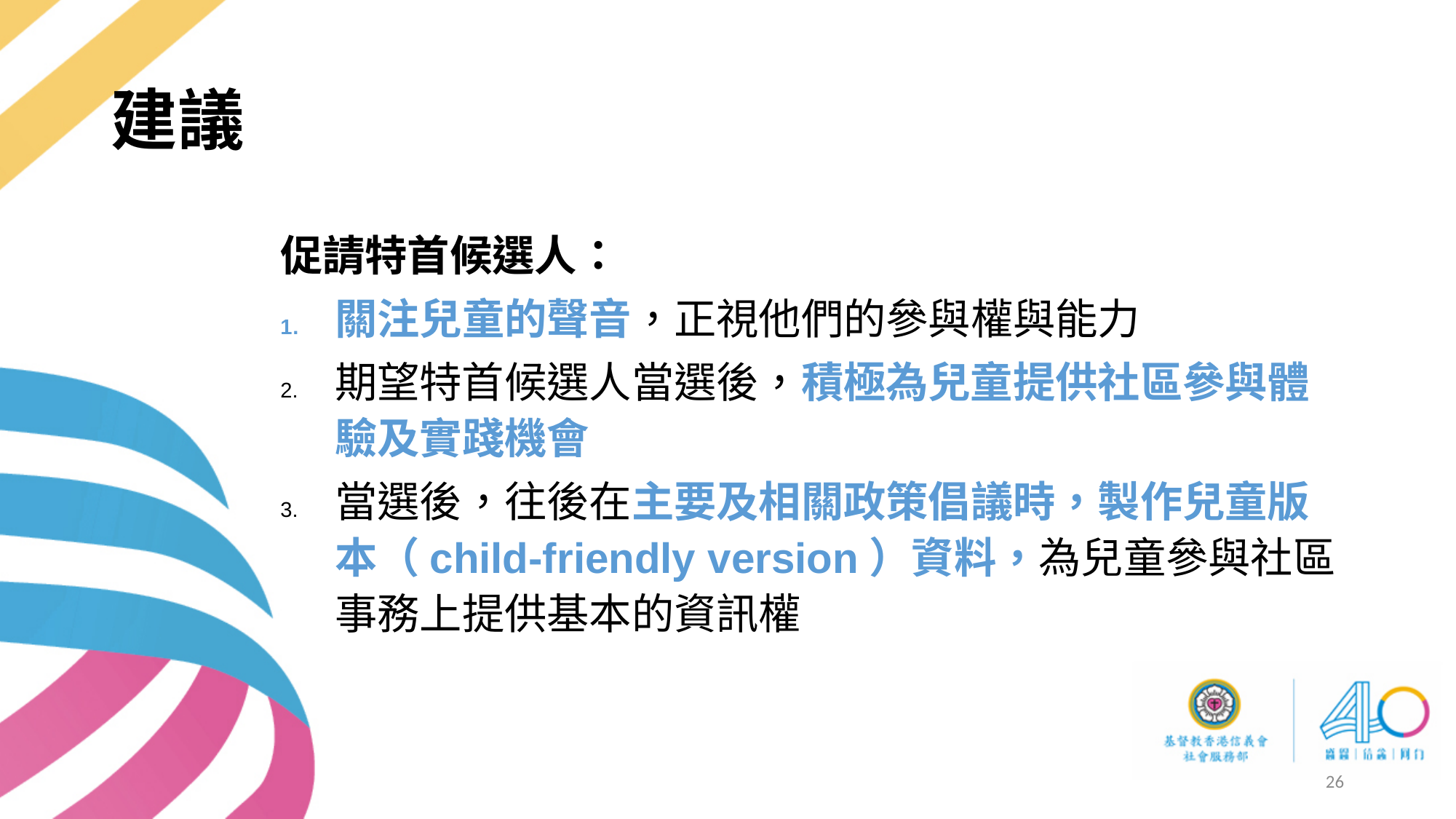

# 建議
促請特首候選人：
關注兒童的聲音，正視他們的參與權與能力
期望特首候選人當選後，積極為兒童提供社區參與體驗及實踐機會
當選後，往後在主要及相關政策倡議時，製作兒童版本（child-friendly version）資料，為兒童參與社區事務上提供基本的資訊權

26